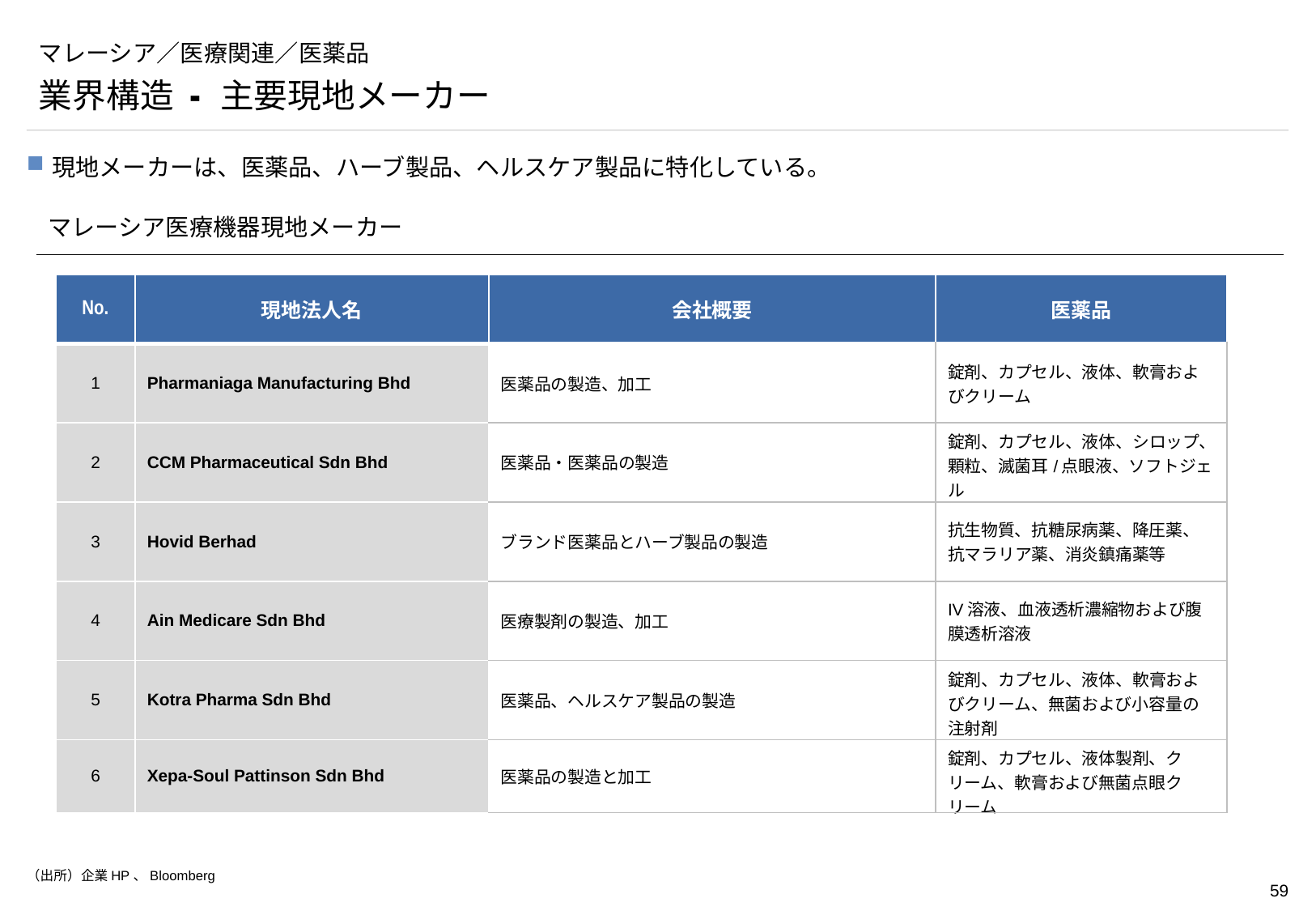

# マレーシア／医療関連／医薬品
業界構造 - 主要現地メーカー
現地メーカーは、医薬品、ハーブ製品、ヘルスケア製品に特化している。
マレーシア医療機器現地メーカー
| No. | 現地法人名 | 会社概要 | 医薬品 |
| --- | --- | --- | --- |
| 1 | Pharmaniaga Manufacturing Bhd | 医薬品の製造、加工 | 錠剤、カプセル、液体、軟膏およびクリーム |
| 2 | CCM Pharmaceutical Sdn Bhd | 医薬品・医薬品の製造 | 錠剤、カプセル、液体、シロップ、顆粒、滅菌耳/点眼液、ソフトジェル |
| 3 | Hovid Berhad | ブランド医薬品とハーブ製品の製造 | 抗生物質、抗糖尿病薬、降圧薬、抗マラリア薬、消炎鎮痛薬等 |
| 4 | Ain Medicare Sdn Bhd | 医療製剤の製造、加工 | IV溶液、血液透析濃縮物および腹膜透析溶液 |
| 5 | Kotra Pharma Sdn Bhd | 医薬品、ヘルスケア製品の製造 | 錠剤、カプセル、液体、軟膏およびクリーム、無菌および小容量の注射剤 |
| 6 | Xepa-Soul Pattinson Sdn Bhd | 医薬品の製造と加工 | 錠剤、カプセル、液体製剤、クリーム、軟膏および無菌点眼クリーム |
（出所）企業HP、Bloomberg